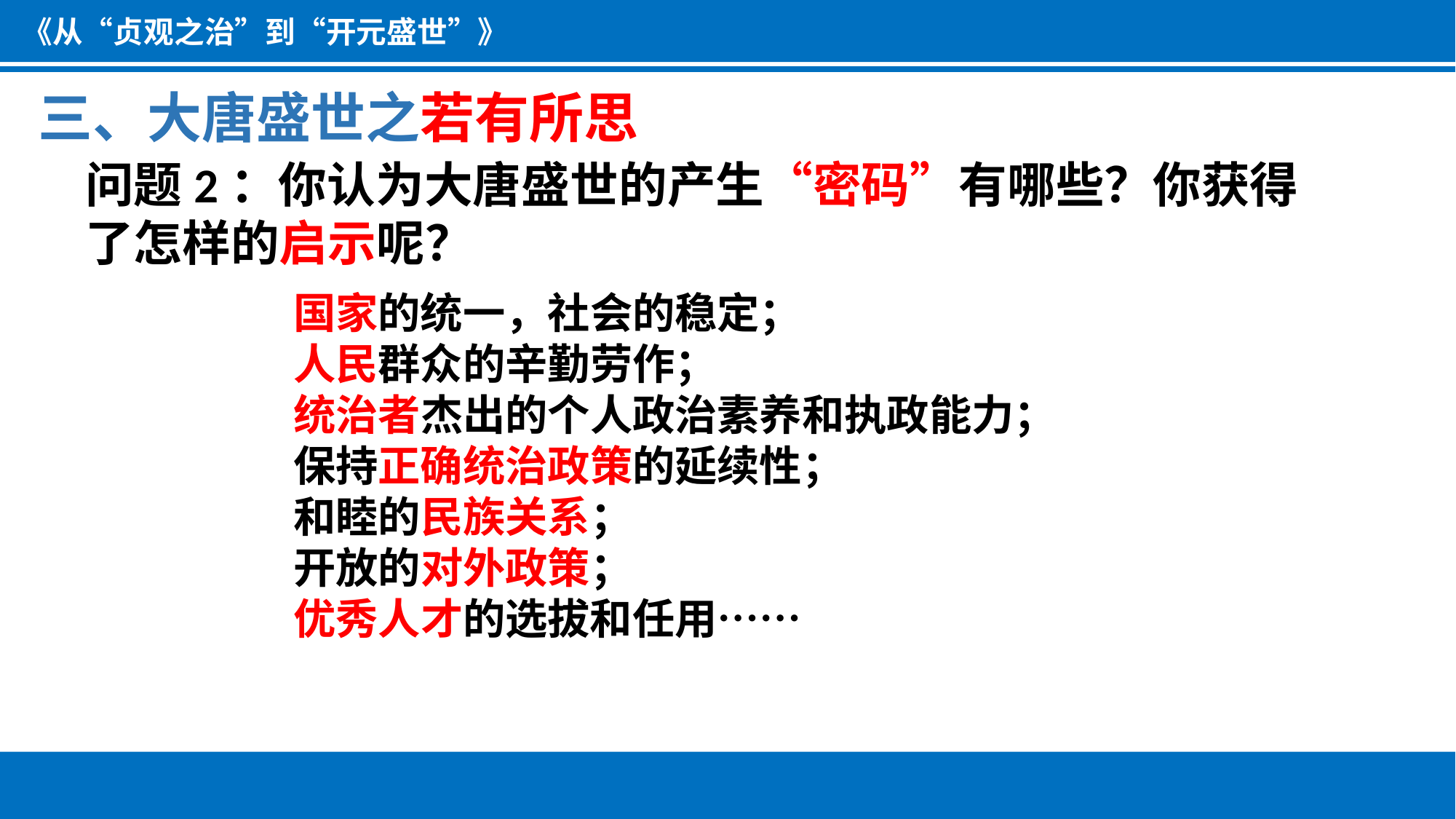

《从“贞观之治”到“开元盛世”》

三、大唐盛世之若有所思
问题2：你认为大唐盛世的产生“密码”有哪些？你获得了怎样的启示呢？
国家的统一，社会的稳定；
人民群众的辛勤劳作；
统治者杰出的个人政治素养和执政能力；
保持正确统治政策的延续性；
和睦的民族关系；
开放的对外政策；
优秀人才的选拔和任用……